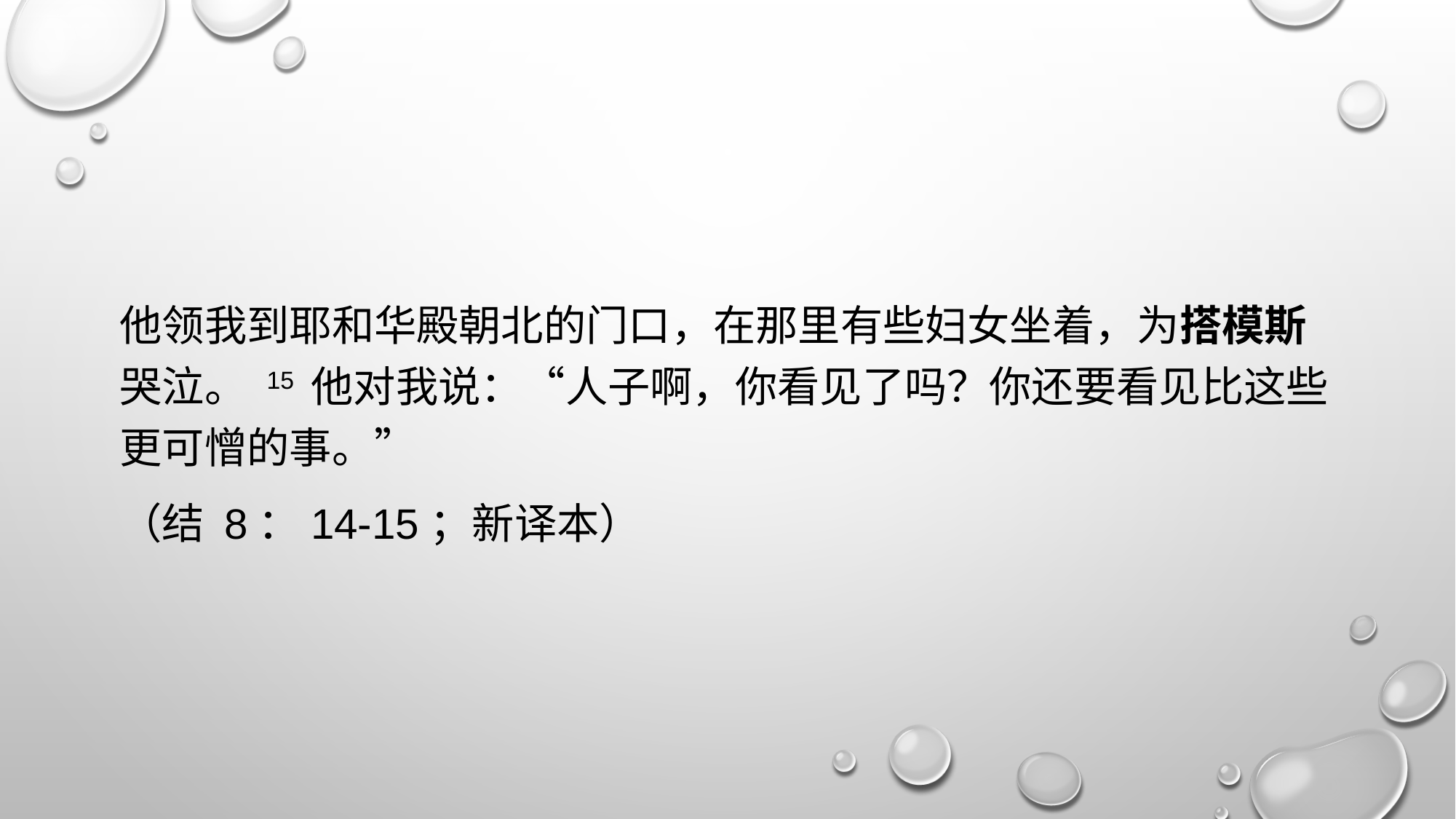

他领我到耶和华殿朝北的门口，在那里有些妇女坐着，为搭模斯哭泣。 15 他对我说：“人子啊，你看见了吗？你还要看见比这些更可憎的事。”
（结 8：14-15；新译本）